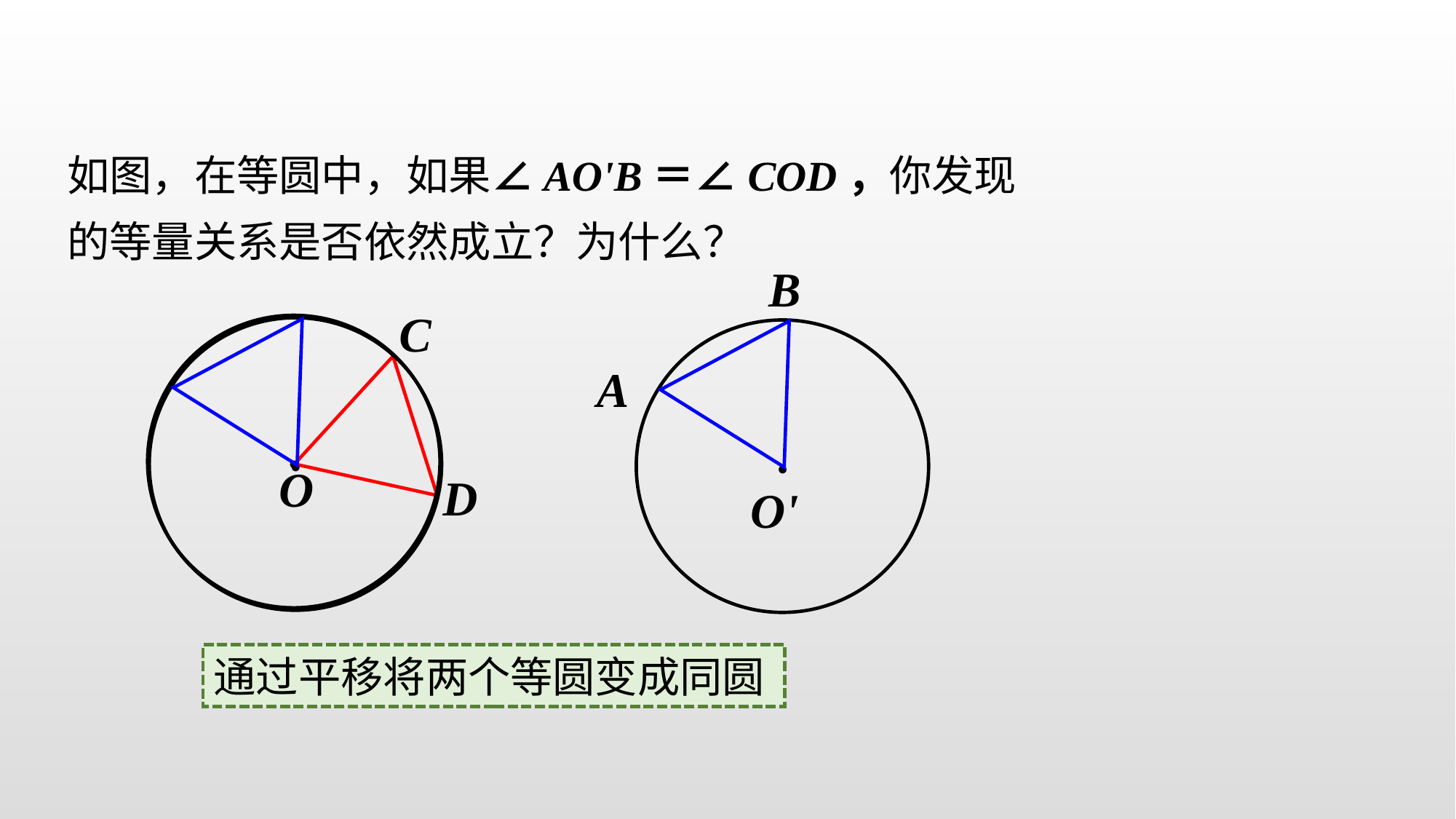

如图，在等圆中，如果∠AO'B＝∠COD，你发现的等量关系是否依然成立？为什么？
B
·

A
O'
C
·
O
D

·

通过平移将两个等圆变成同圆